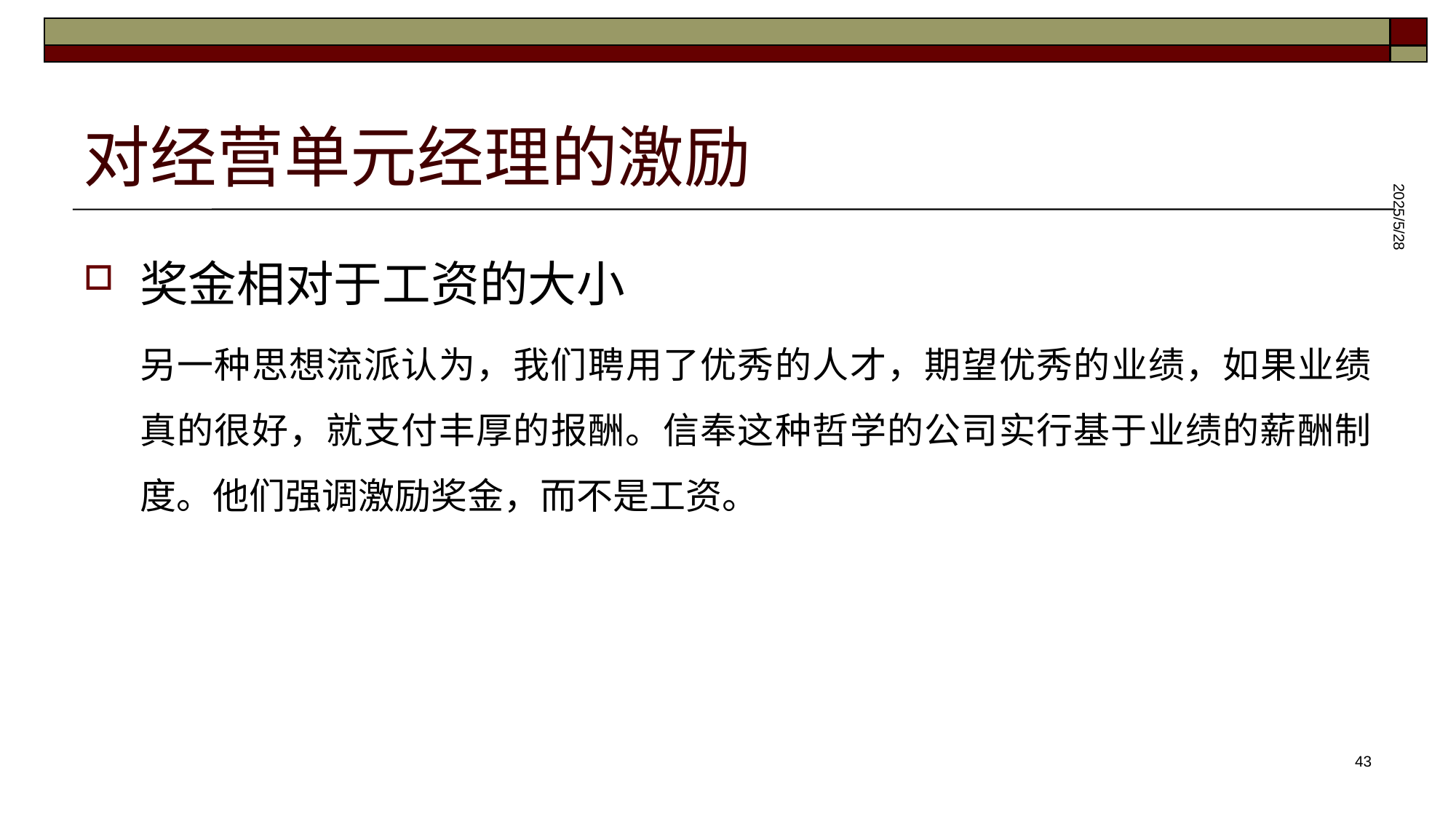

# 对经营单元经理的激励
2025/5/28
奖金相对于工资的大小
另一种思想流派认为，我们聘用了优秀的人才，期望优秀的业绩，如果业绩真的很好，就支付丰厚的报酬。信奉这种哲学的公司实行基于业绩的薪酬制度。他们强调激励奖金，而不是工资。

43